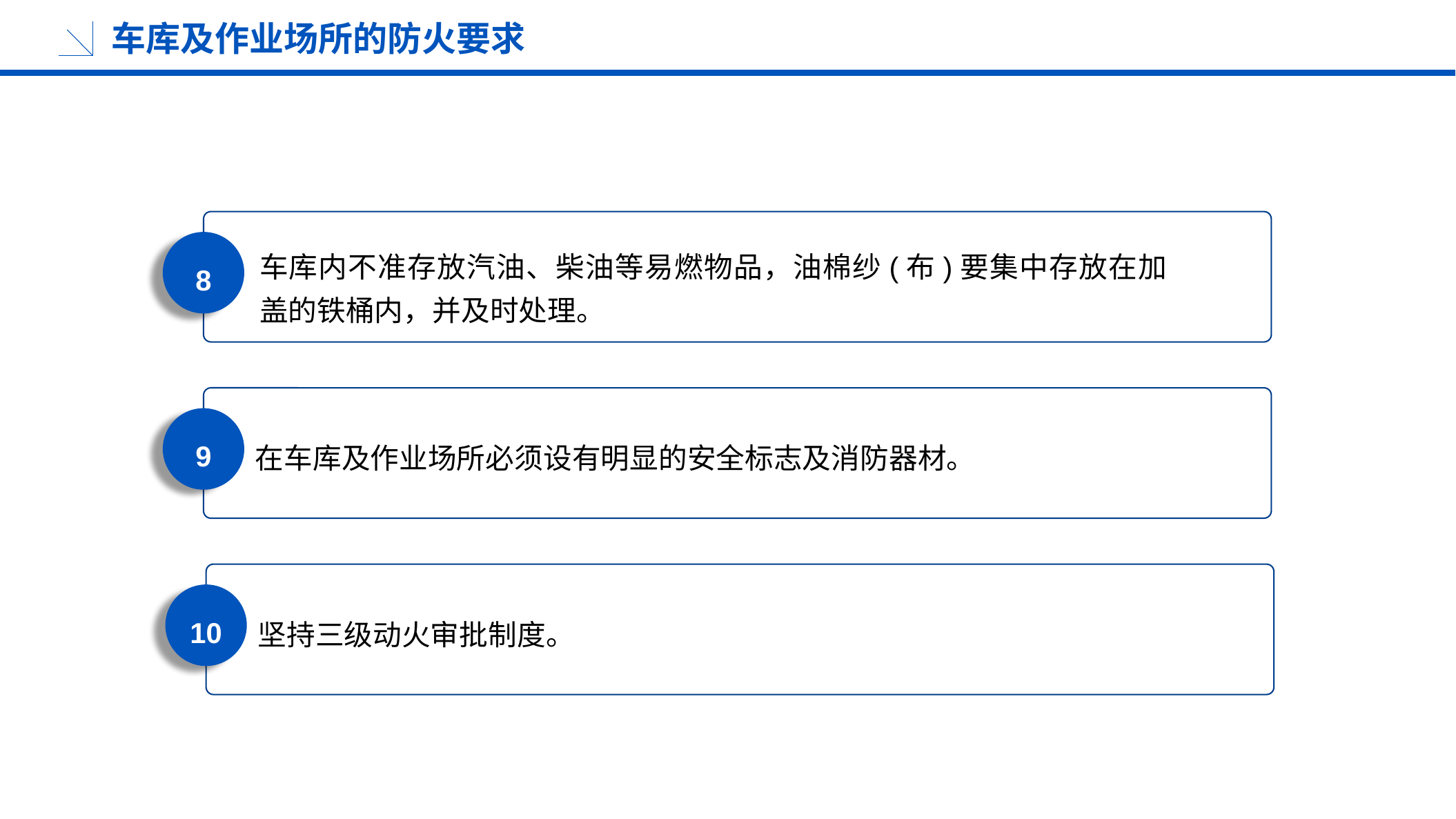

车库及作业场所的防火要求

车库内不准存放汽油、柴油等易燃物品，油棉纱(布)要集中存放在加盖的铁桶内，并及时处理。
8

在车库及作业场所必须设有明显的安全标志及消防器材。
9

坚持三级动火审批制度。
10